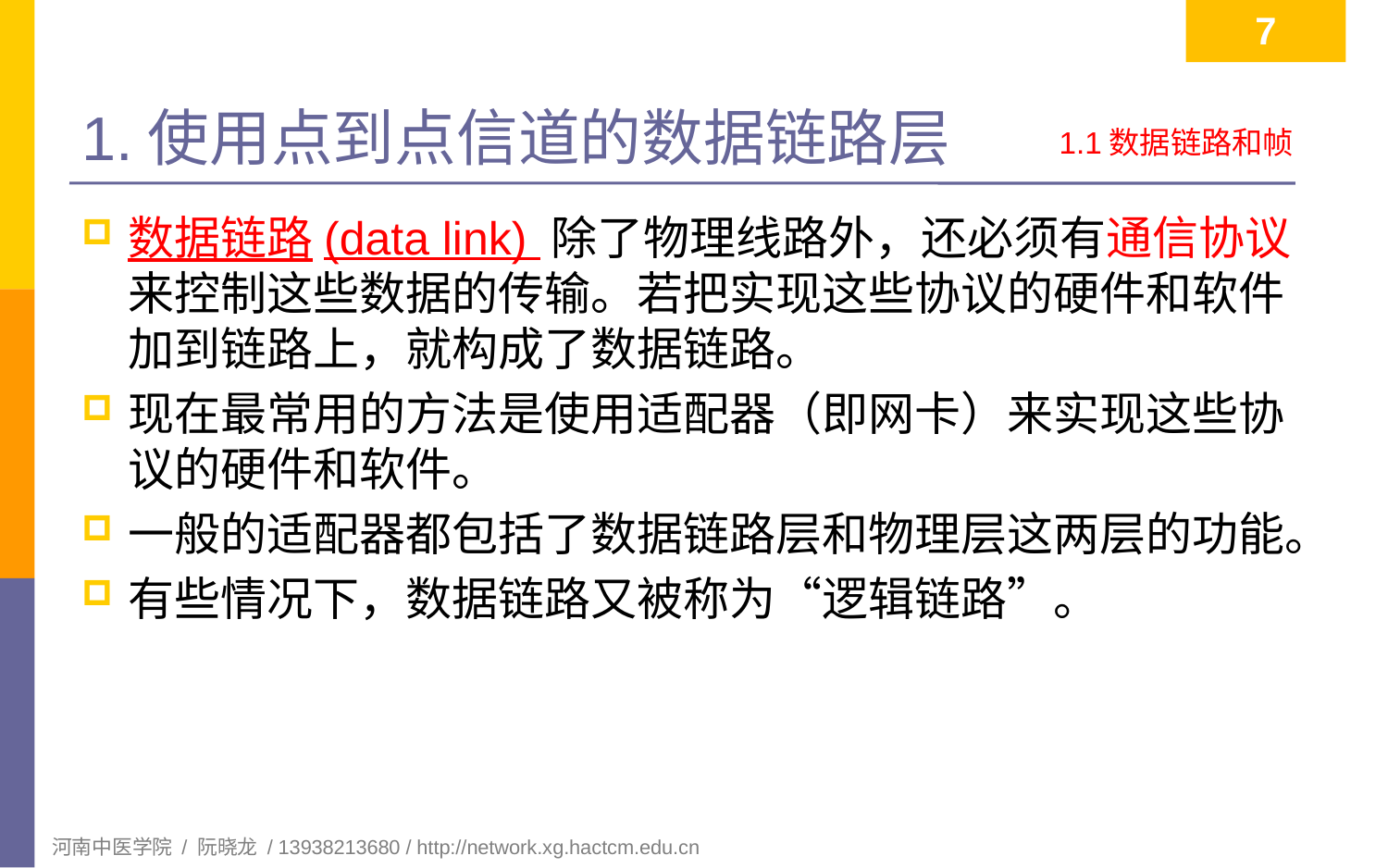

7
# 1.使用点到点信道的数据链路层
1.1数据链路和帧
数据链路(data link) 除了物理线路外，还必须有通信协议来控制这些数据的传输。若把实现这些协议的硬件和软件加到链路上，就构成了数据链路。
现在最常用的方法是使用适配器（即网卡）来实现这些协议的硬件和软件。
一般的适配器都包括了数据链路层和物理层这两层的功能。
有些情况下，数据链路又被称为“逻辑链路”。